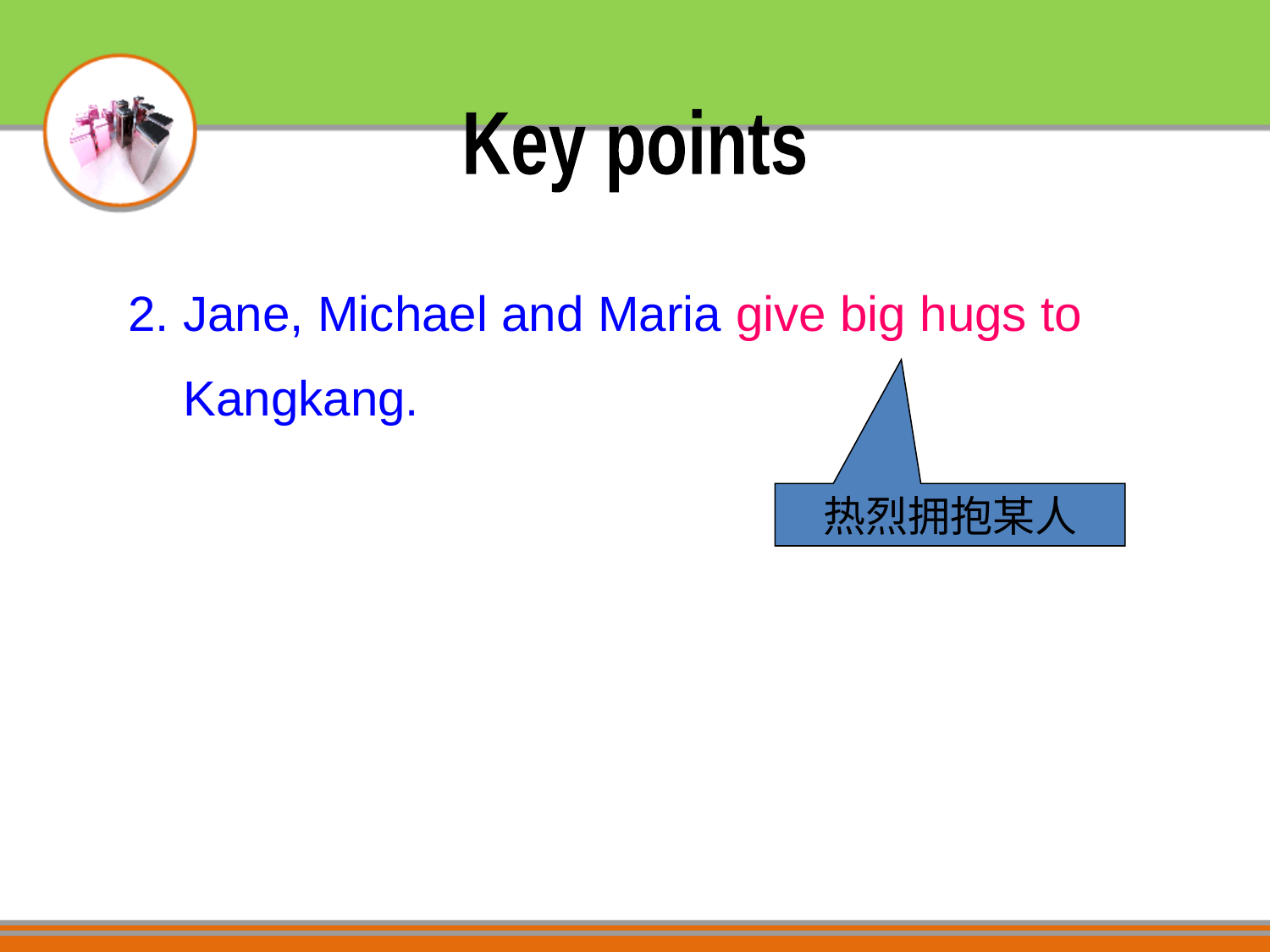

Key points
2. Jane, Michael and Maria give big hugs to
    Kangkang.
热烈拥抱某人